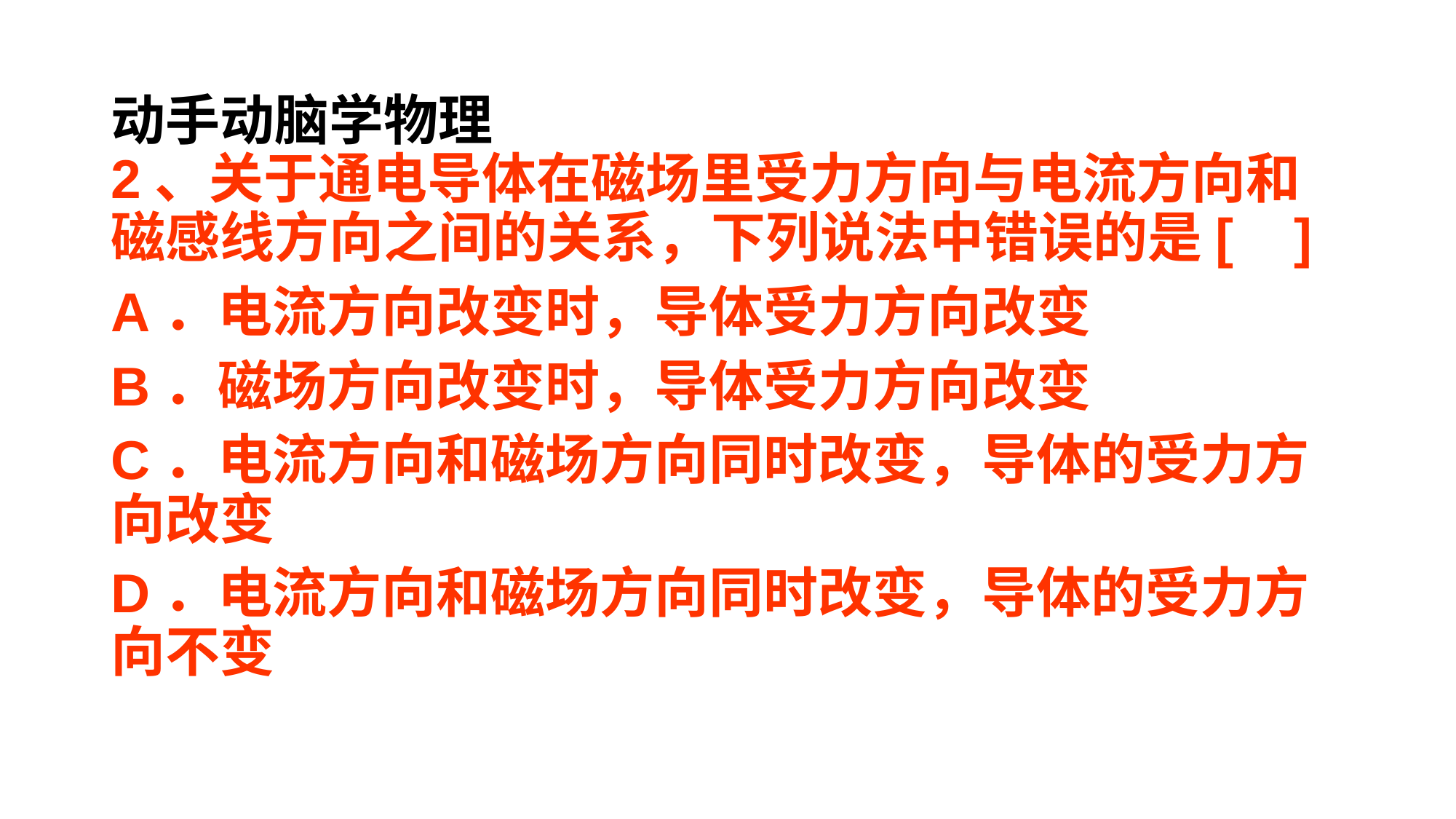

# 动手动脑学物理
2、关于通电导体在磁场里受力方向与电流方向和磁感线方向之间的关系，下列说法中错误的是[    ]
A．电流方向改变时，导体受力方向改变
B．磁场方向改变时，导体受力方向改变
C．电流方向和磁场方向同时改变，导体的受力方向改变
D．电流方向和磁场方向同时改变，导体的受力方向不变